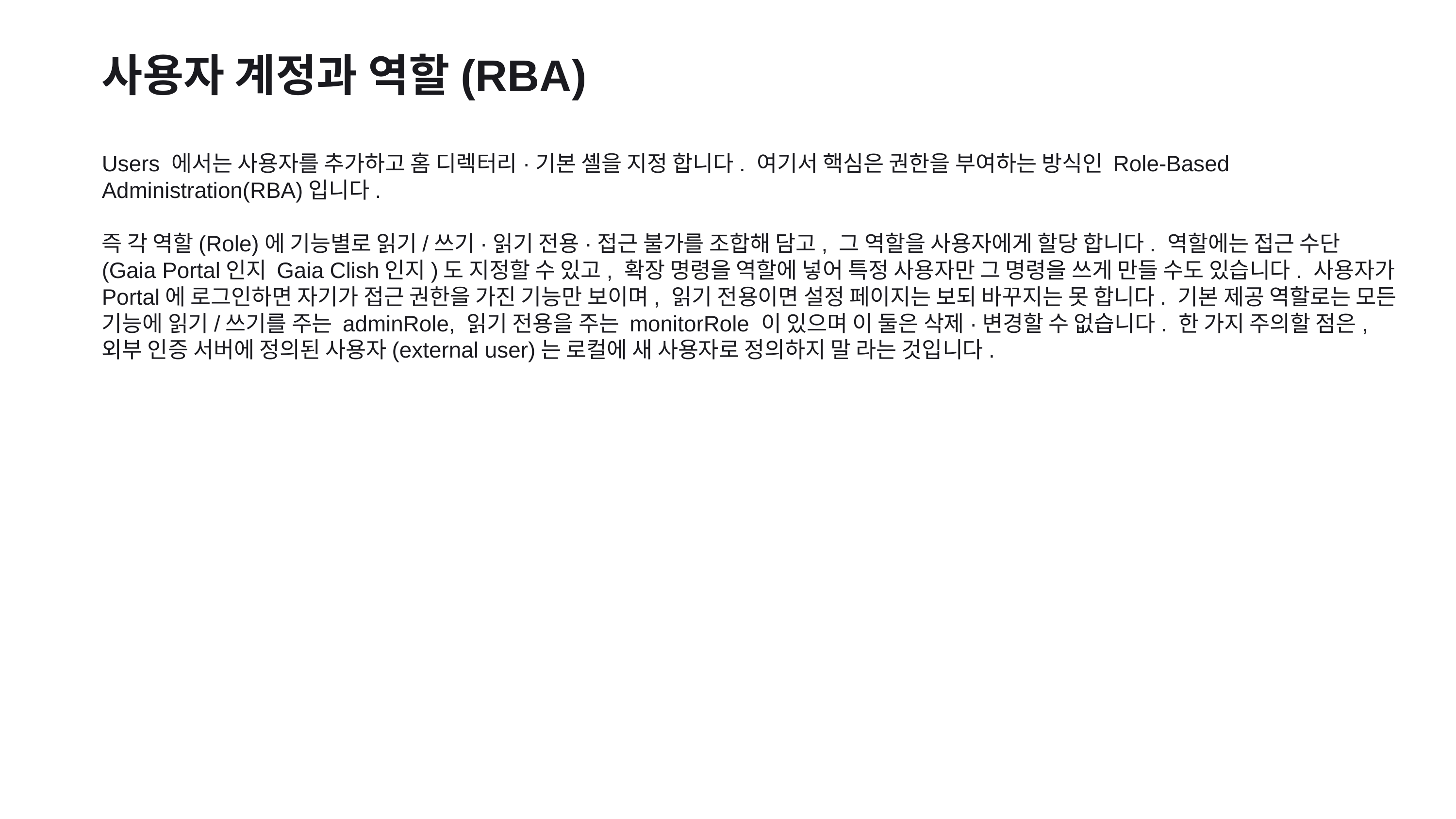

사용자 계정과 역할(RBA)
Users 에서는 사용자를 추가하고 홈 디렉터리·기본 셸을 지정 합니다. 여기서 핵심은 권한을 부여하는 방식인 Role-Based Administration(RBA)입니다.

즉 각 역할(Role)에 기능별로 읽기/쓰기·읽기 전용·접근 불가를 조합해 담고, 그 역할을 사용자에게 할당 합니다. 역할에는 접근 수단(Gaia Portal인지 Gaia Clish인지)도 지정할 수 있고, 확장 명령을 역할에 넣어 특정 사용자만 그 명령을 쓰게 만들 수도 있습니다. 사용자가 Portal에 로그인하면 자기가 접근 권한을 가진 기능만 보이며, 읽기 전용이면 설정 페이지는 보되 바꾸지는 못 합니다. 기본 제공 역할로는 모든 기능에 읽기/쓰기를 주는 adminRole, 읽기 전용을 주는 monitorRole 이 있으며 이 둘은 삭제·변경할 수 없습니다. 한 가지 주의할 점은, 외부 인증 서버에 정의된 사용자(external user)는 로컬에 새 사용자로 정의하지 말 라는 것입니다.